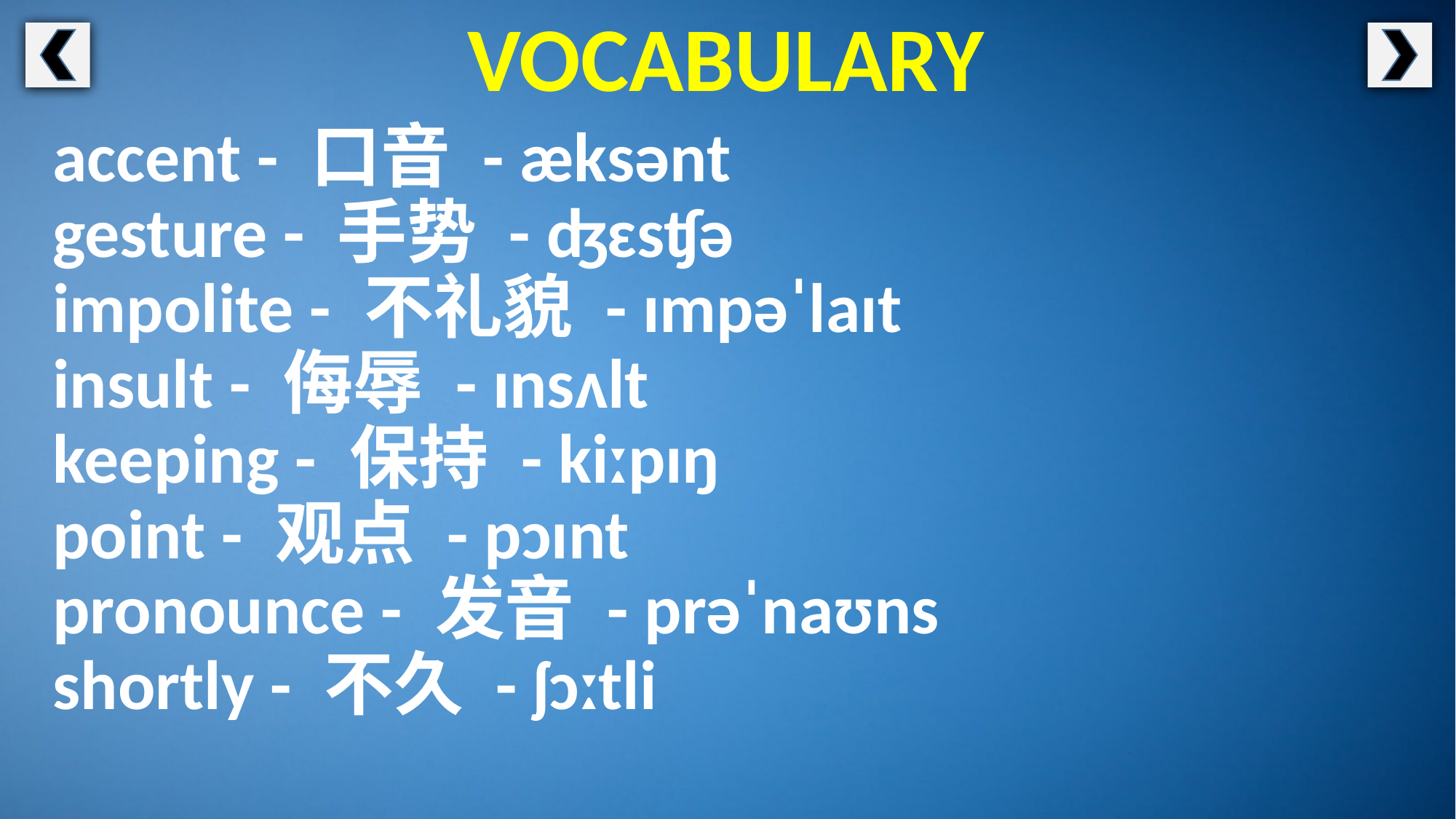

VOCABULARY
accent - 口音 - æksənt
gesture - 手势 - ʤɛsʧə
impolite - 不礼貌 - ɪmpəˈlaɪt
insult - 侮辱 - ɪnsʌlt
keeping - 保持 - kiːpɪŋ
point - 观点 - pɔɪnt
pronounce - 发音 - prəˈnaʊns
shortly - 不久 - ʃɔːtli